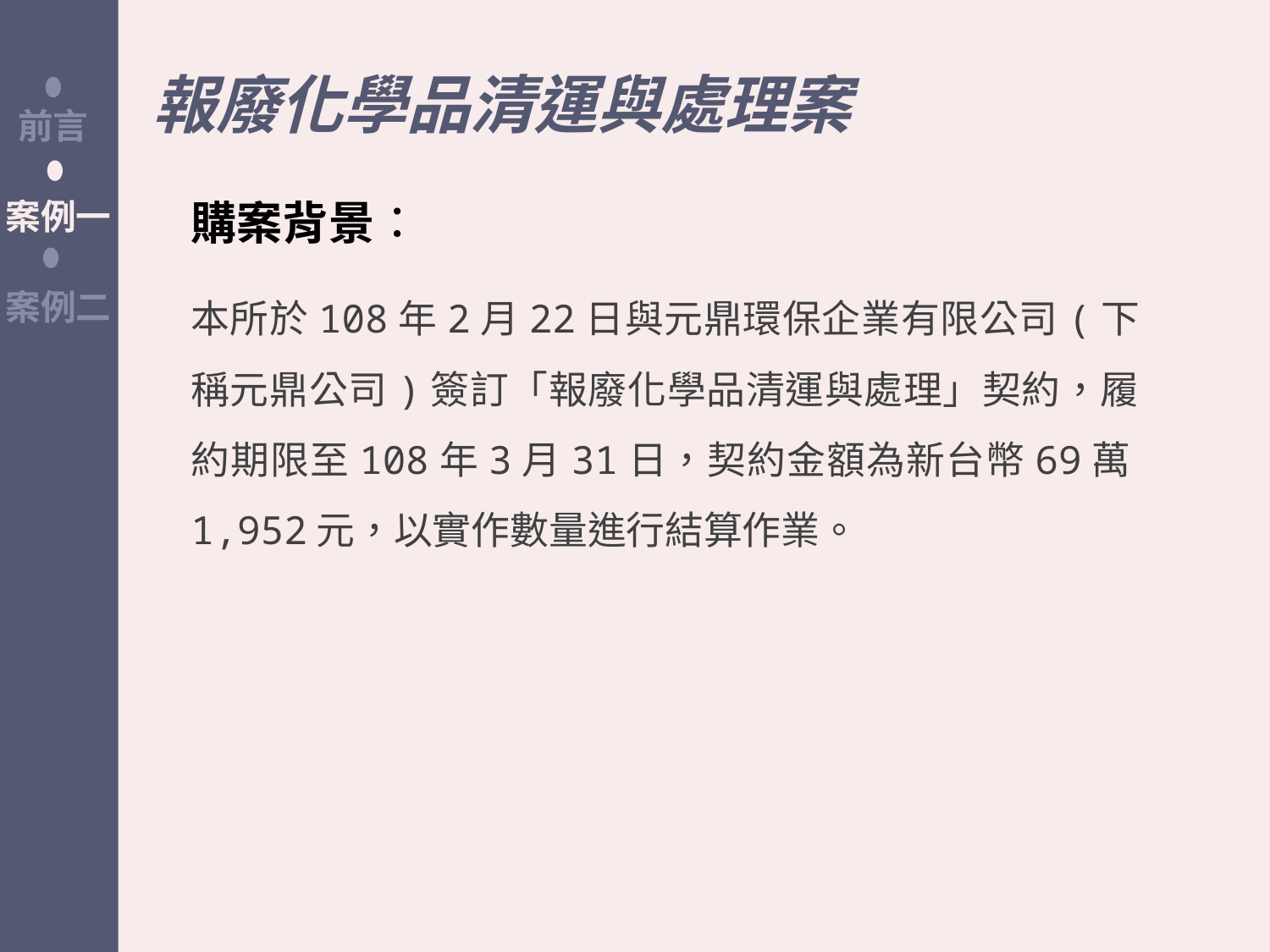

報廢化學品清運與處理案

前言

購案背景：
本所於108年2月22日與元鼎環保企業有限公司(下稱元鼎公司)簽訂「報廢化學品清運與處理」契約，履約期限至108年3月31日，契約金額為新台幣69萬1,952元，以實作數量進行結算作業。

案例一

案例二